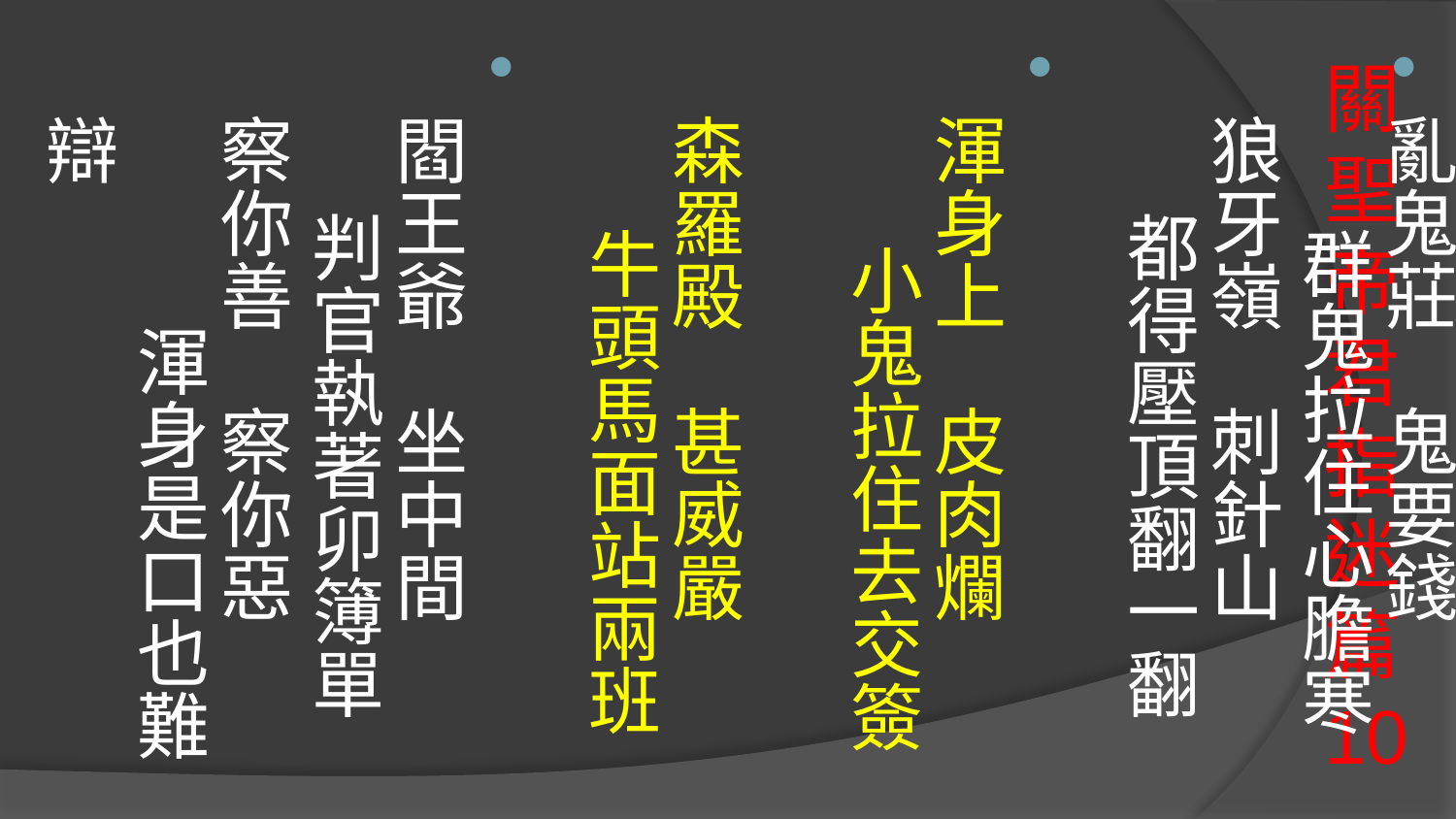

亂鬼莊　鬼要錢　            群鬼拉住心膽寒
狼牙嶺　刺針山　           都得壓頂翻一翻
渾身上　皮肉爛　             小鬼拉住去交簽　
森羅殿　甚威嚴　            牛頭馬面站兩班
閻王爺　坐中間　           判官執著卯簿單
察你善　察你惡　                  渾身是口也難辯
# 關聖帝君指迷篇10